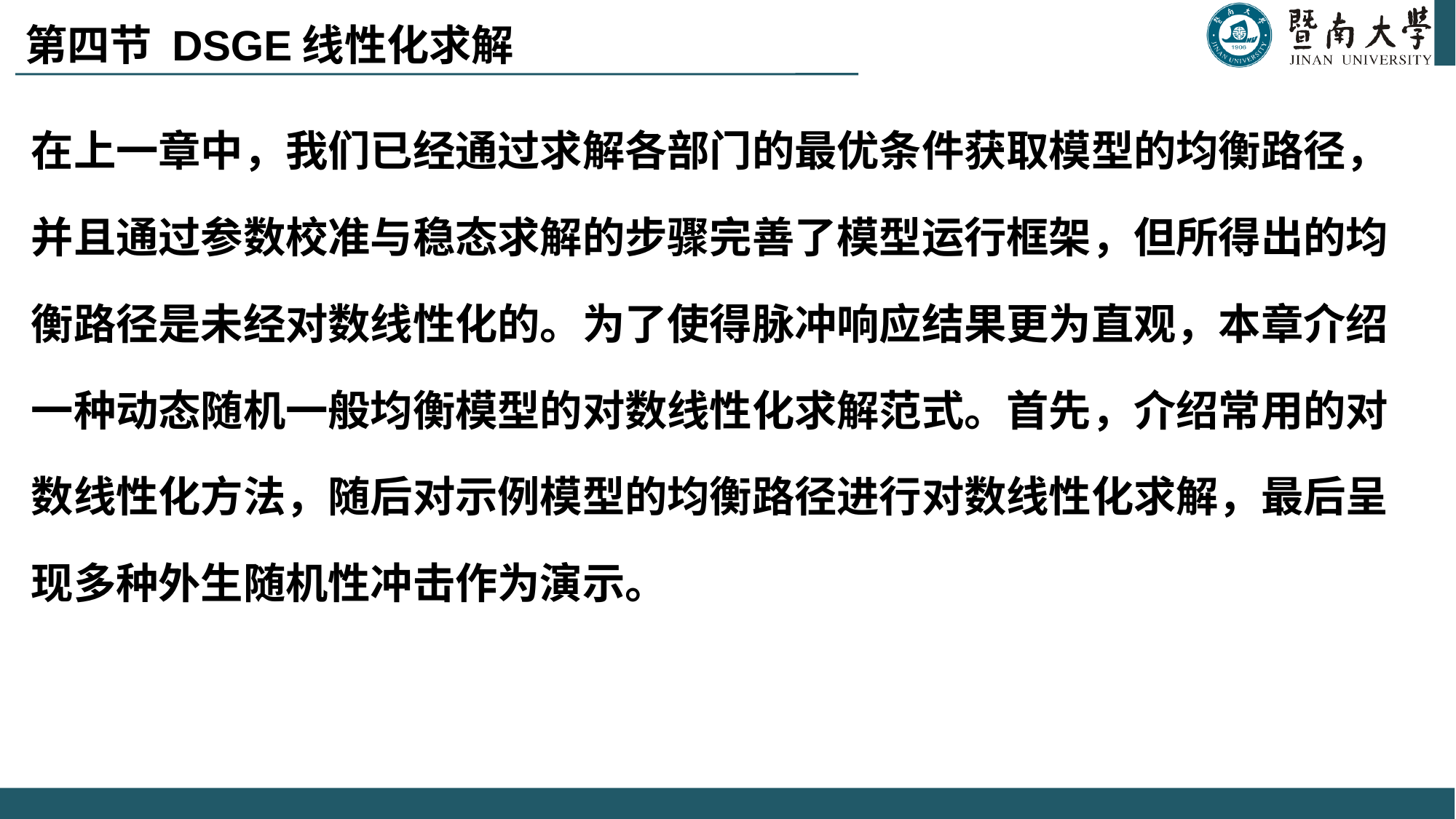

# 第四节 DSGE线性化求解
在上一章中，我们已经通过求解各部门的最优条件获取模型的均衡路径，并且通过参数校准与稳态求解的步骤完善了模型运行框架，但所得出的均衡路径是未经对数线性化的。为了使得脉冲响应结果更为直观，本章介绍一种动态随机一般均衡模型的对数线性化求解范式。首先，介绍常用的对数线性化方法，随后对示例模型的均衡路径进行对数线性化求解，最后呈现多种外生随机性冲击作为演示。